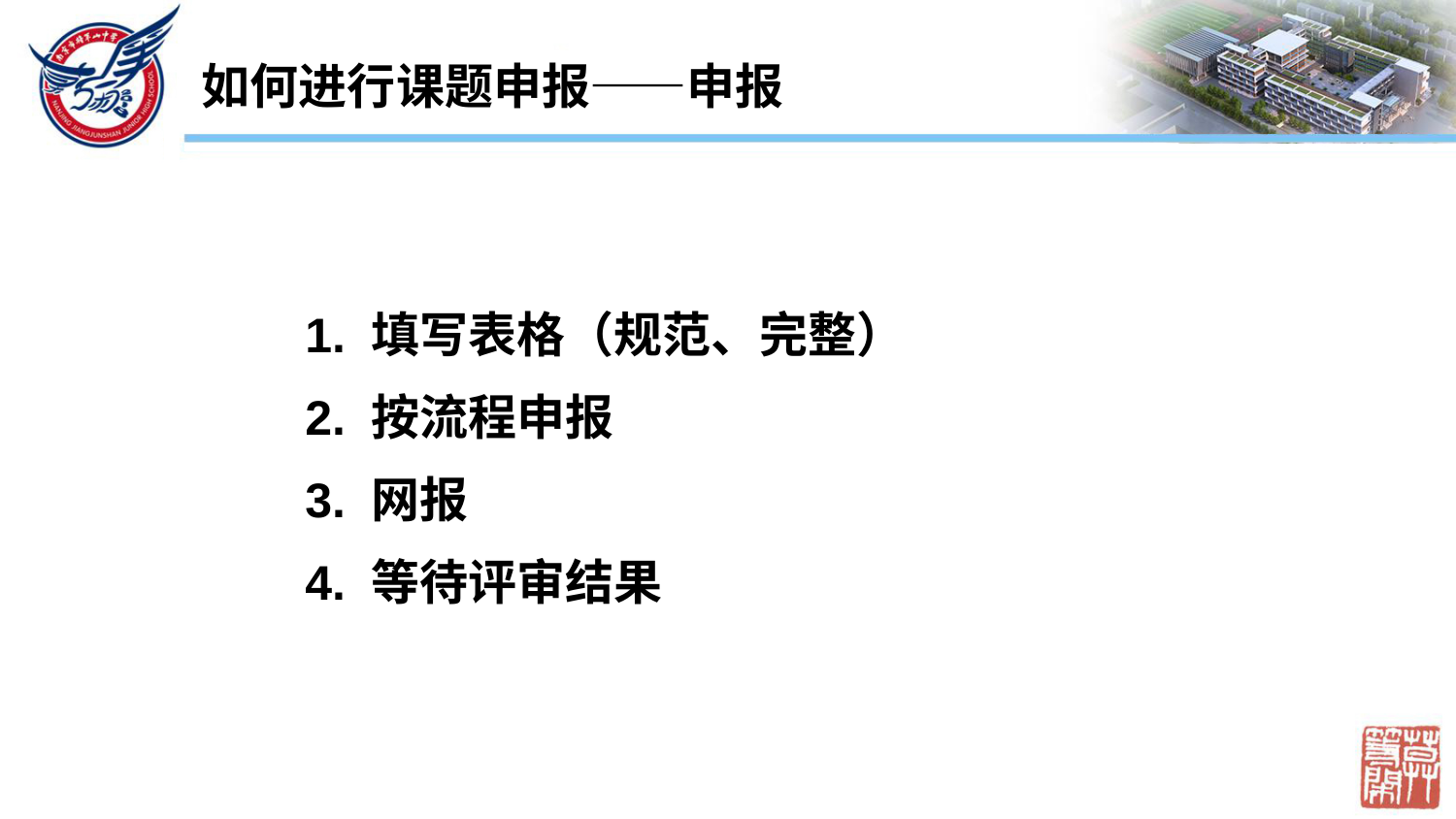

如何进行课题申报——申报
1. 填写表格（规范、完整）
2. 按流程申报
3. 网报
4. 等待评审结果